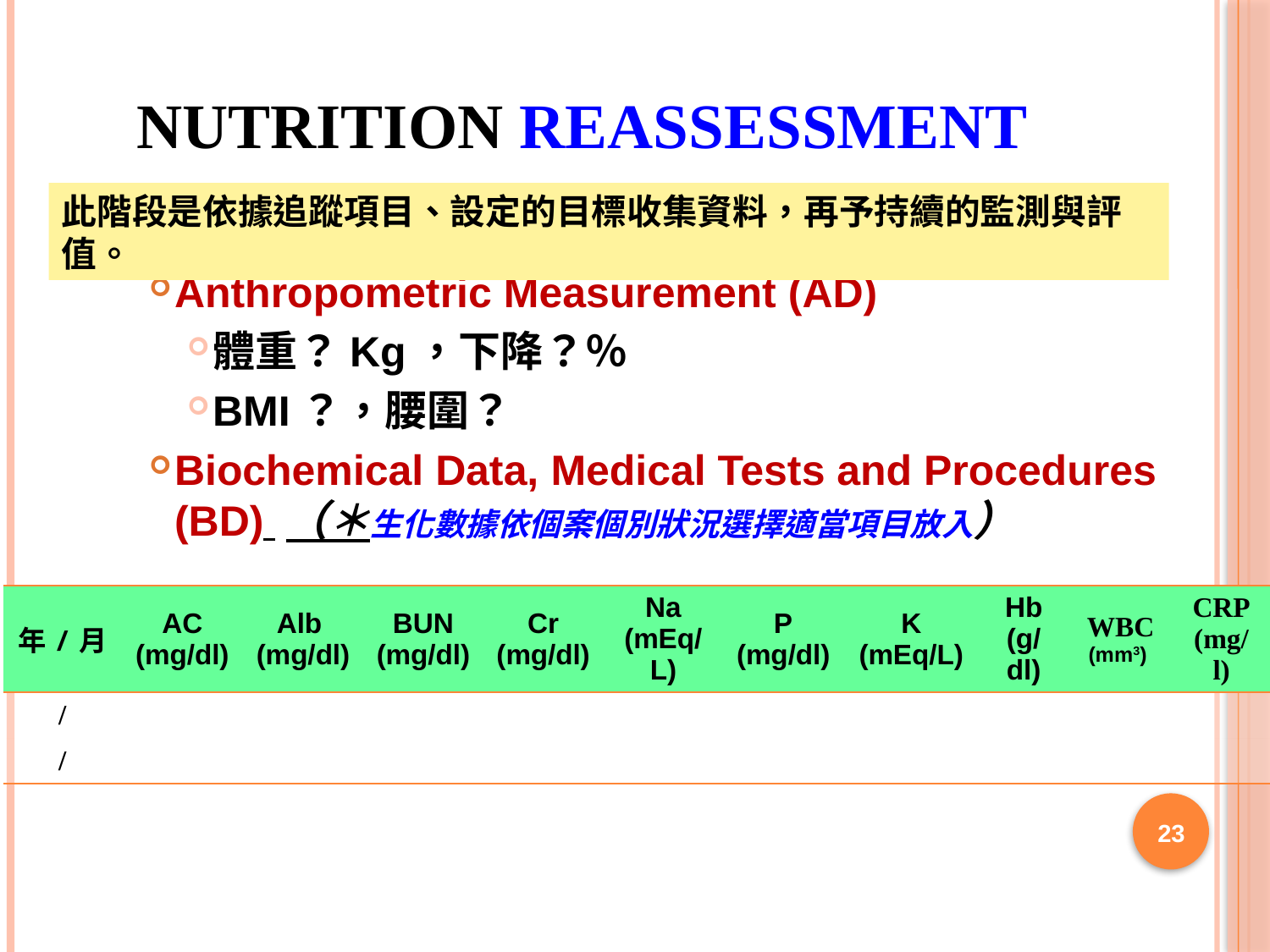

# Nutrition Reassessment
此階段是依據追蹤項目、設定的目標收集資料，再予持續的監測與評值。
Anthropometric Measurement (AD)
體重？Kg，下降？％
BMI？，腰圍？
Biochemical Data, Medical Tests and Procedures (BD) （＊生化數據依個案個別狀況選擇適當項目放入）

| 年/月 | AC (mg/dl) | Alb (mg/dl) | BUN (mg/dl) | Cr (mg/dl) | Na (mEq/L) | P (mg/dl) | K (mEq/L) | Hb (g/dl) | WBC (mm3) | CRP (mg/l) |
| --- | --- | --- | --- | --- | --- | --- | --- | --- | --- | --- |
| / |  |  |  |  |  |  |  |  |  |  |
| / |  |  |  |  |  |  |  |  |  |  |
23